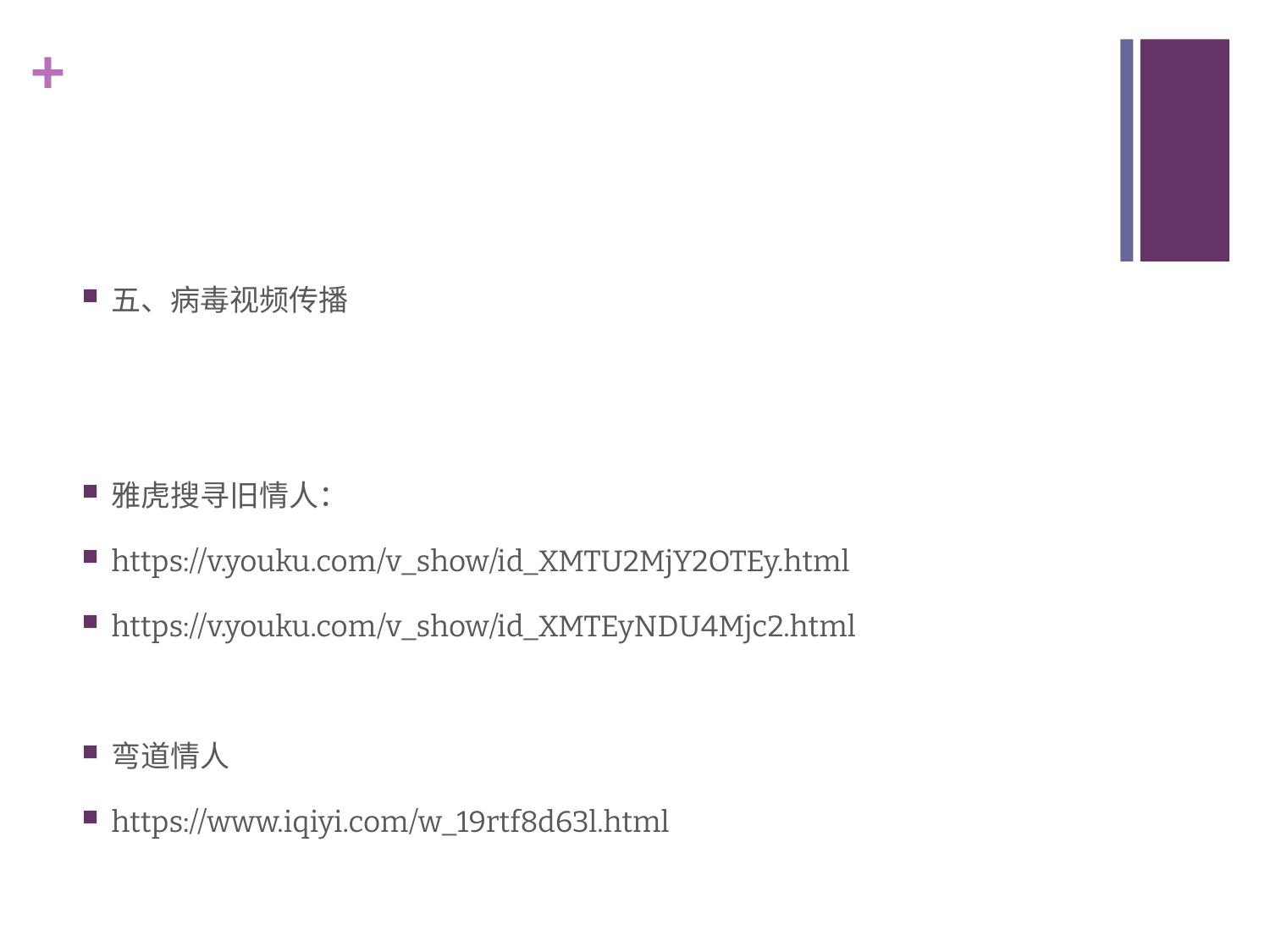

#
五、病毒视频传播

雅虎搜寻旧情人：
https://v.youku.com/v_show/id_XMTU2MjY2OTEy.html
https://v.youku.com/v_show/id_XMTEyNDU4Mjc2.html

弯道情人
https://www.iqiyi.com/w_19rtf8d63l.html